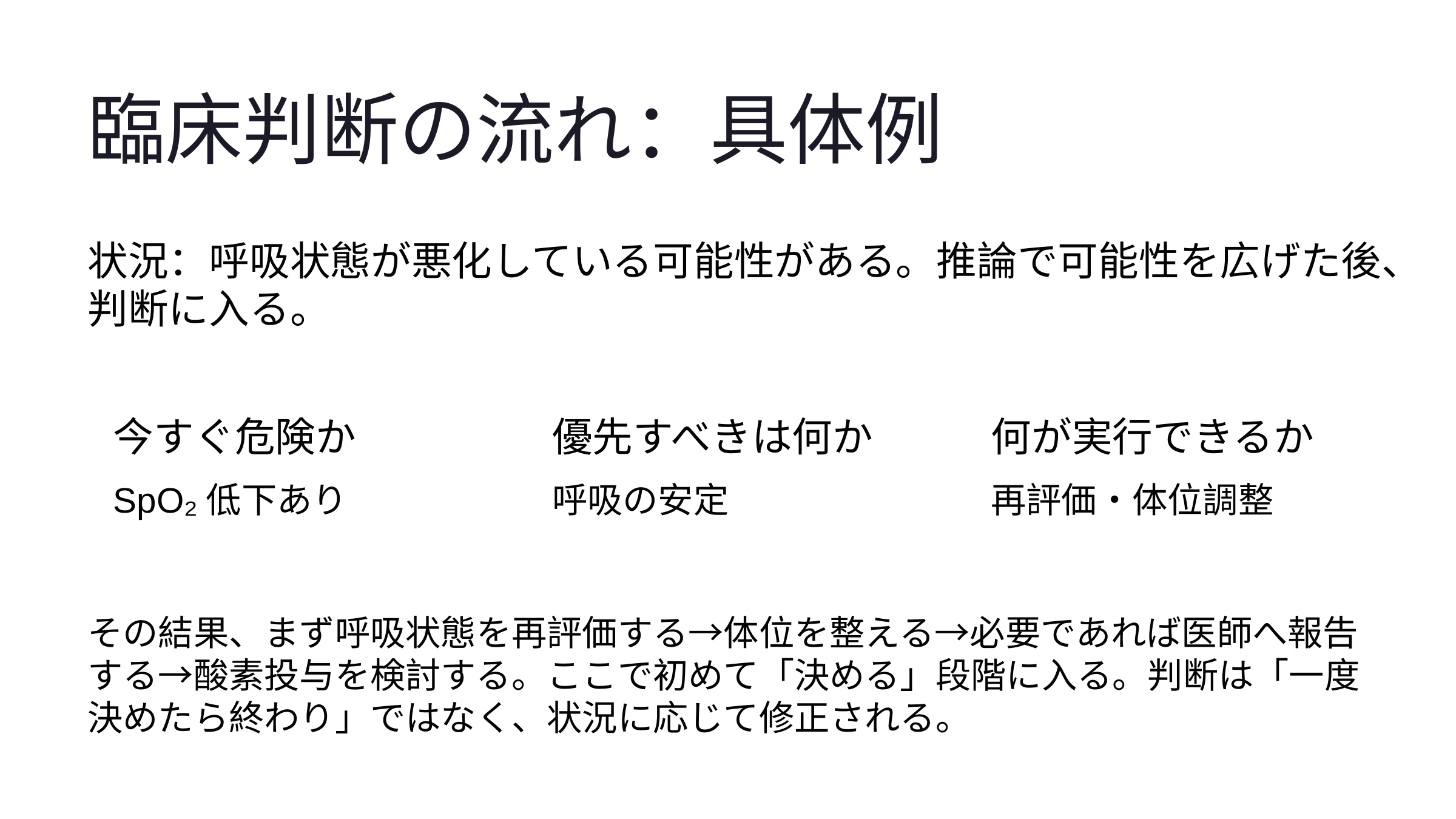

臨床判断の流れ：具体例
状況：呼吸状態が悪化している可能性がある。推論で可能性を広げた後、
判断に入る。
今すぐ危険か
優先すべきは何か
何が実行できるか
SpO₂低下あり
呼吸の安定
再評価・体位調整
その結果、まず呼吸状態を再評価する→体位を整える→必要であれば医師へ報告する→酸素投与を検討する。ここで初めて「決める」段階に入る。判断は「一度決めたら終わり」ではなく、状況に応じて修正される。